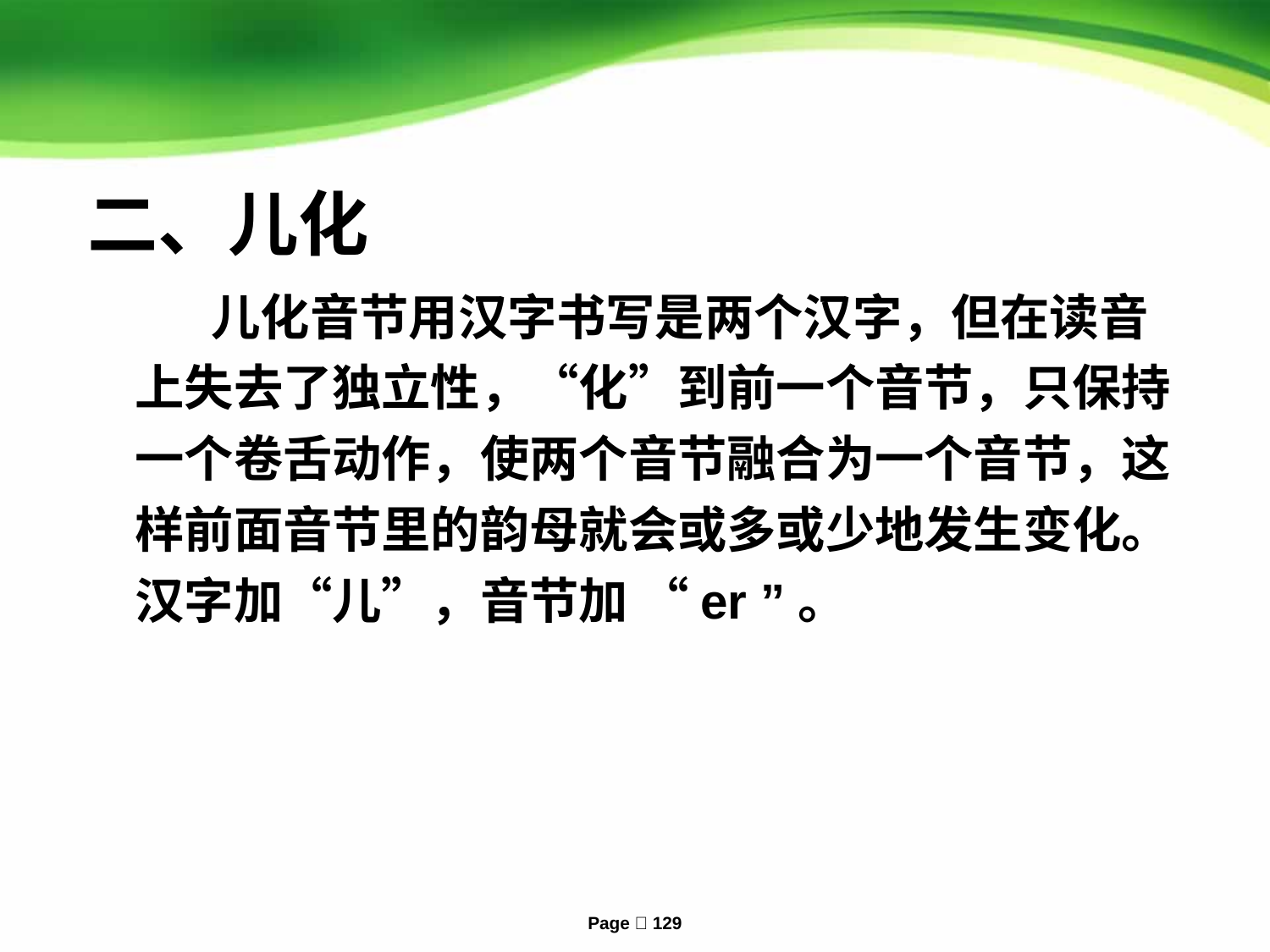

二、儿化
          儿化音节用汉字书写是两个汉字，但在读音上失去了独立性，“化”到前一个音节，只保持一个卷舌动作，使两个音节融合为一个音节，这样前面音节里的韵母就会或多或少地发生变化。汉字加“儿”，音节加 “er ”。